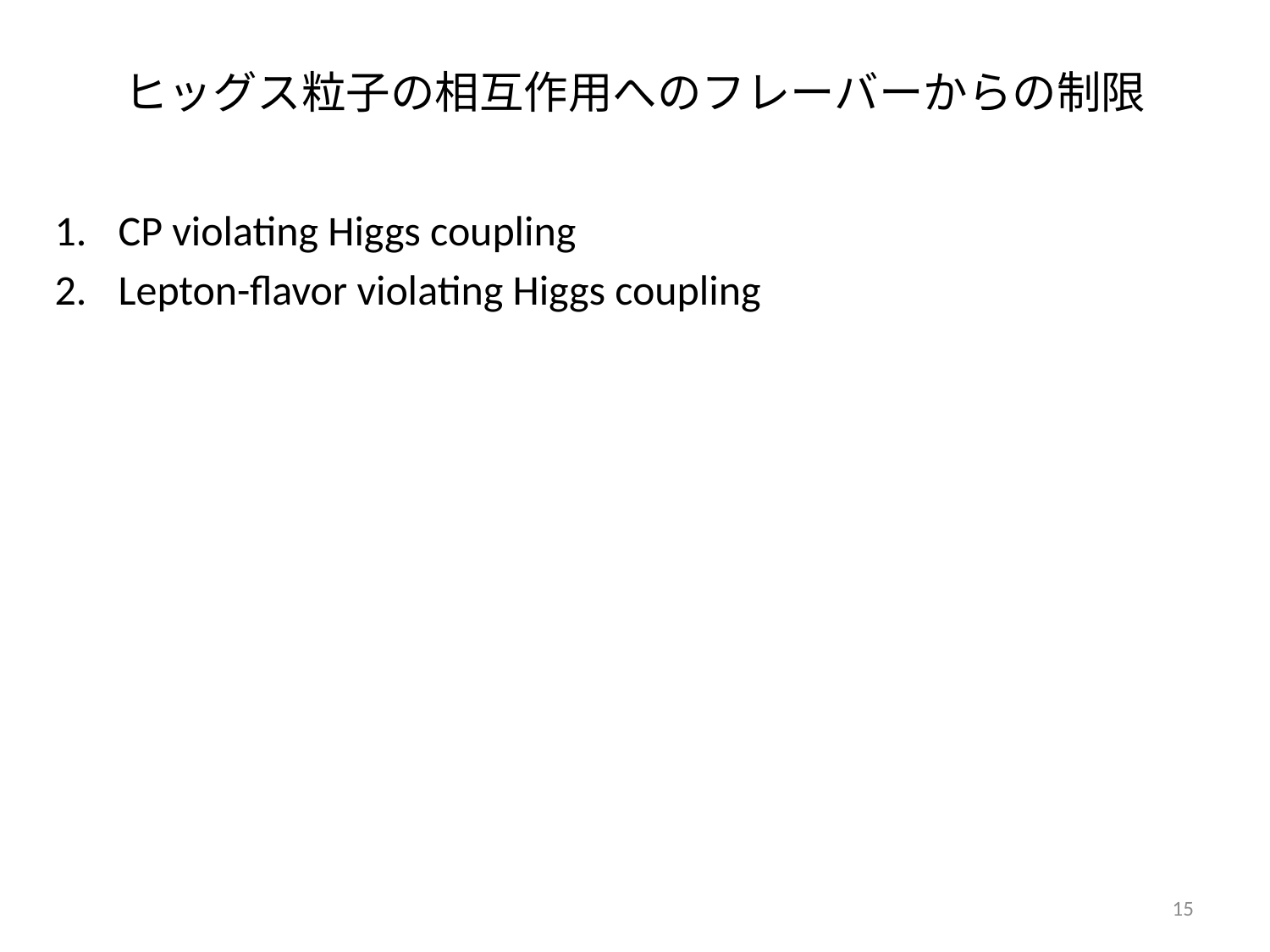

# ヒッグス粒子の相互作用へのフレーバーからの制限
CP violating Higgs coupling
Lepton-flavor violating Higgs coupling
15